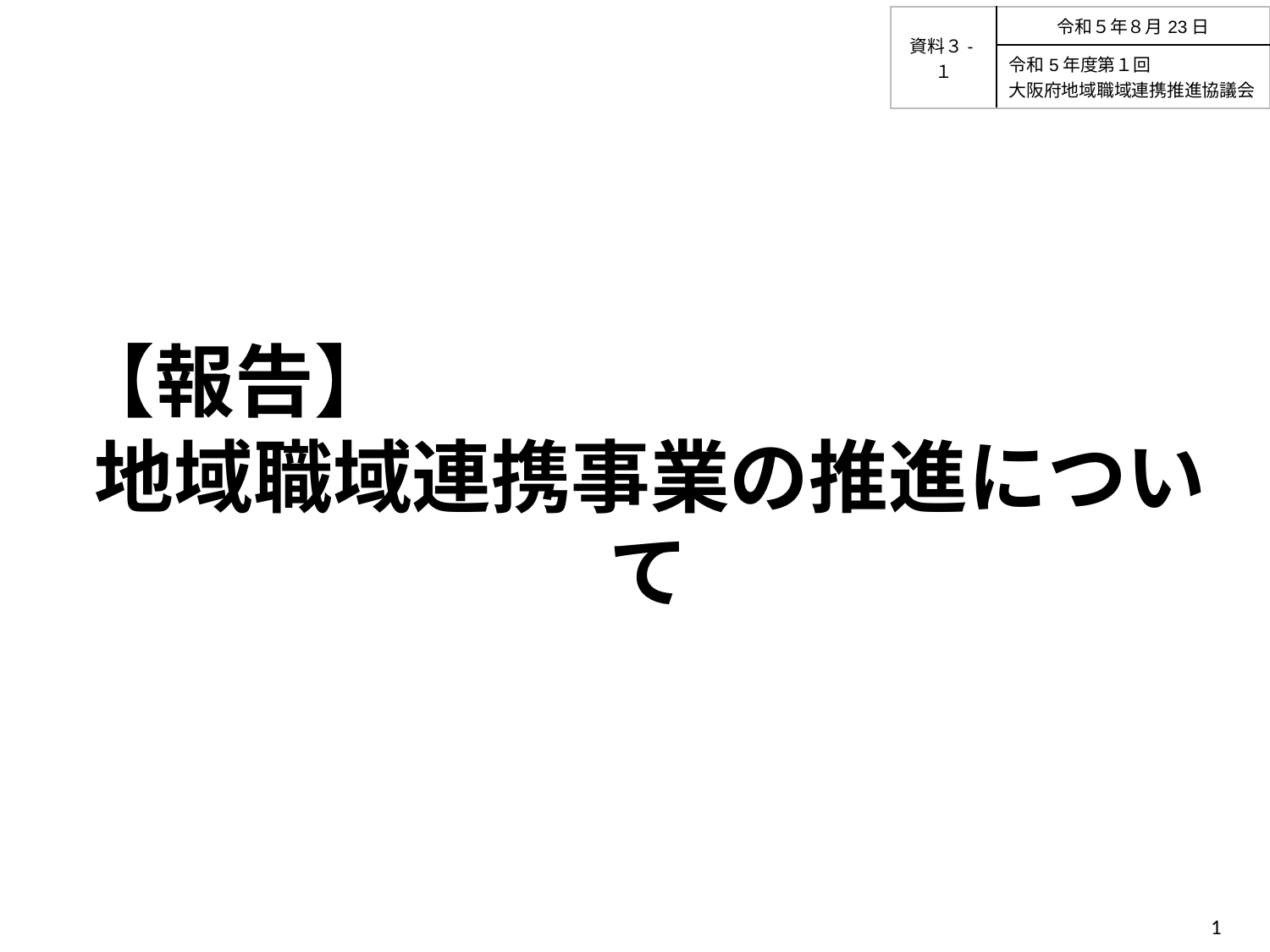

| 資料３-１ | 令和５年８月23日 |
| --- | --- |
|  | 令和5年度第１回 大阪府地域職域連携推進協議会 |
【報告】
地域職域連携事業の推進について
1